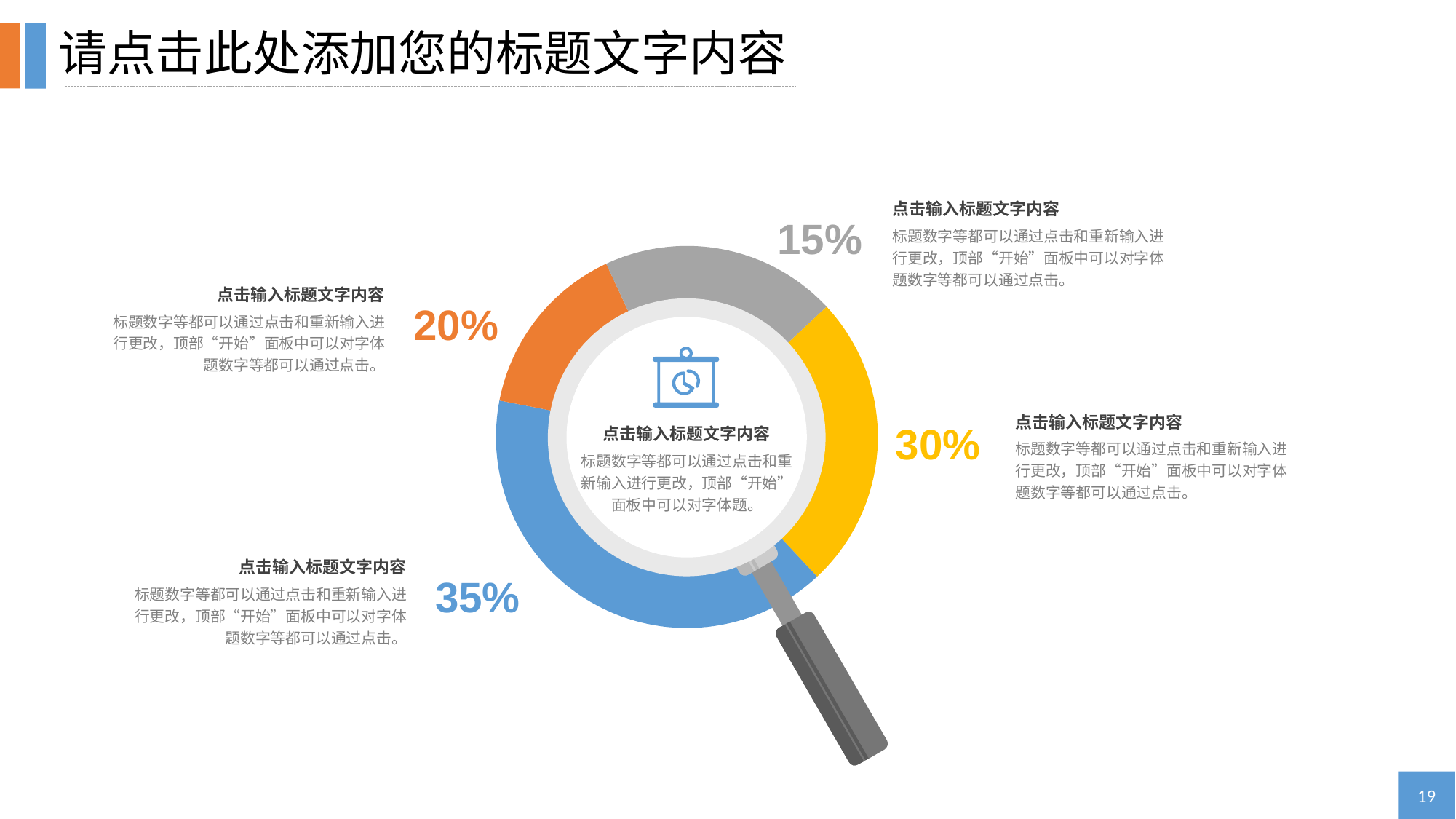

请点击此处添加您的标题文字内容
点击输入标题文字内容
标题数字等都可以通过点击和重新输入进行更改，顶部“开始”面板中可以对字体题数字等都可以通过点击。
15%

### Chart

| Category | 销售额 |
|---|---|
| 红 | 25.0 |
| 蓝 | 40.0 |
| 青 | 15.0 |
| 橙 | 20.0 |
点击输入标题文字内容
标题数字等都可以通过点击和重新输入进行更改，顶部“开始”面板中可以对字体题数字等都可以通过点击。
20%

点击输入标题文字内容
标题数字等都可以通过点击和重新输入进行更改，顶部“开始”面板中可以对字体题。
30%
点击输入标题文字内容
标题数字等都可以通过点击和重新输入进行更改，顶部“开始”面板中可以对字体题数字等都可以通过点击。
点击输入标题文字内容
标题数字等都可以通过点击和重新输入进行更改，顶部“开始”面板中可以对字体题数字等都可以通过点击。
35%
19